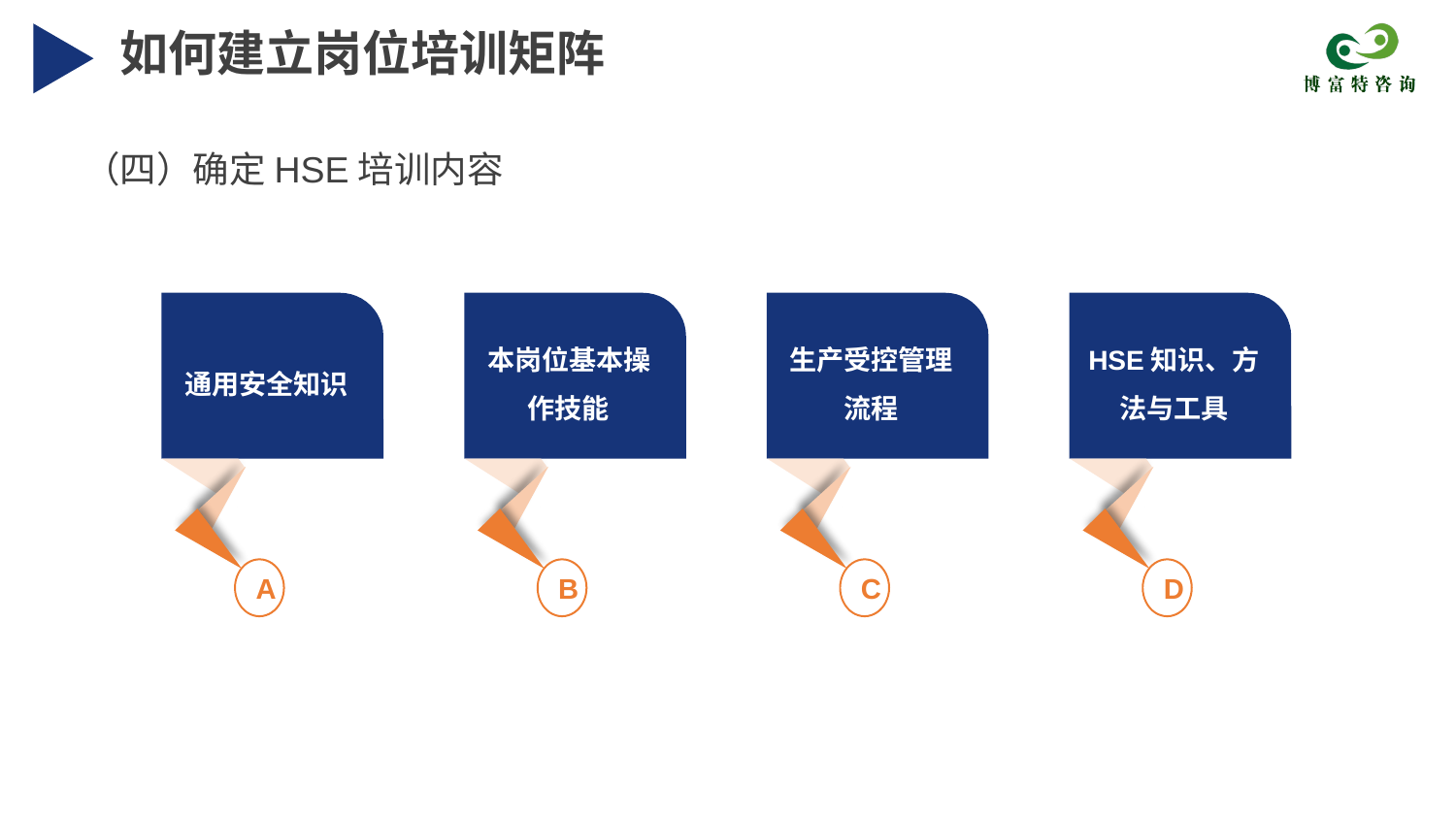

如何建立岗位培训矩阵
（四）确定HSE培训内容
通用安全知识
本岗位基本操作技能
生产受控管理流程
HSE知识、方法与工具

A
B
C
D